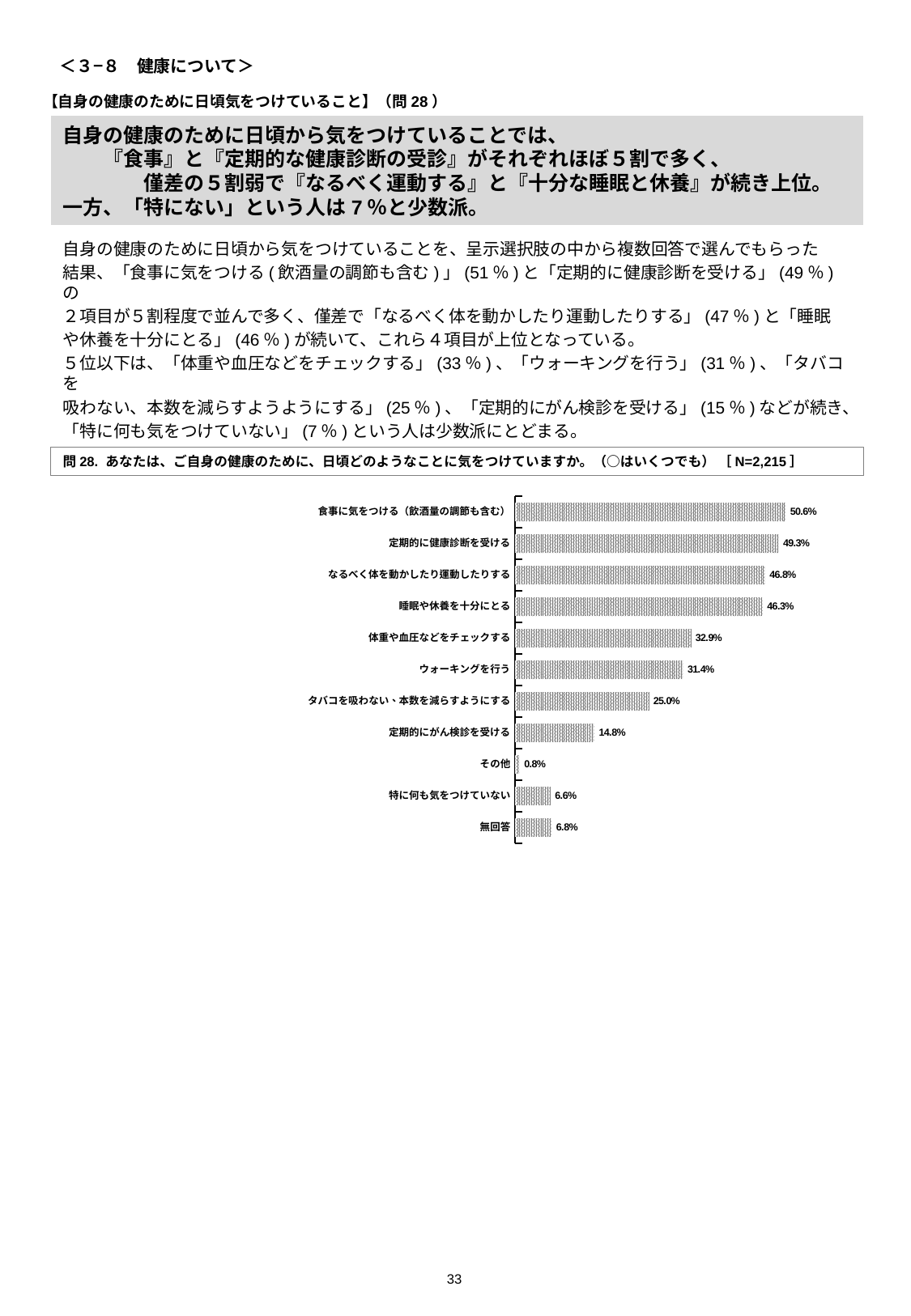

＜３−８　健康について＞
【自身の健康のために日頃気をつけていること】（問28）
# 自身の健康のために日頃から気をつけていることでは、 　　『食事』と『定期的な健康診断の受診』がそれぞれほぼ５割で多く、 　　　　僅差の５割弱で『なるべく運動する』と『十分な睡眠と休養』が続き上位。 一方、「特にない」という人は7％と少数派。
自身の健康のために日頃から気をつけていることを、呈示選択肢の中から複数回答で選んでもらった
結果、「食事に気をつける(飲酒量の調節も含む)」(51％)と「定期的に健康診断を受ける」(49％)の
２項目が５割程度で並んで多く、僅差で「なるべく体を動かしたり運動したりする」(47％)と「睡眠
や休養を十分にとる」(46％)が続いて、これら４項目が上位となっている。
５位以下は、「体重や血圧などをチェックする」(33％)、「ウォーキングを行う」(31％)、「タバコを
吸わない、本数を減らすようようにする」(25％)、「定期的にがん検診を受ける」(15％)などが続き、
「特に何も気をつけていない」(7％)という人は少数派にとどまる。
問28. あなたは、ご自身の健康のために、日頃どのようなことに気をつけていますか。（○はいくつでも） ［N=2,215］

### Chart

| Category |  |
|---|---|
| 食事に気をつける（飲酒量の調節も含む） | 0.506094808126412 |
| 定期的に健康診断を受ける | 0.493002257336343 |
| なるべく体を動かしたり運動したりする | 0.467720090293454 |
| 睡眠や休養を十分にとる | 0.463205417607223 |
| 体重や血圧などをチェックする | 0.329119638826185 |
| ウォーキングを行う | 0.314221218961625 |
| タバコを吸わない、本数を減らすようにする | 0.250112866817156 |
| 定期的にがん検診を受ける | 0.148081264108352 |
| その他 | 0.00812641083521446 |
| 特に何も気をつけていない | 0.0659142212189618 |
| 無回答 | 0.0681715575620767 |
33